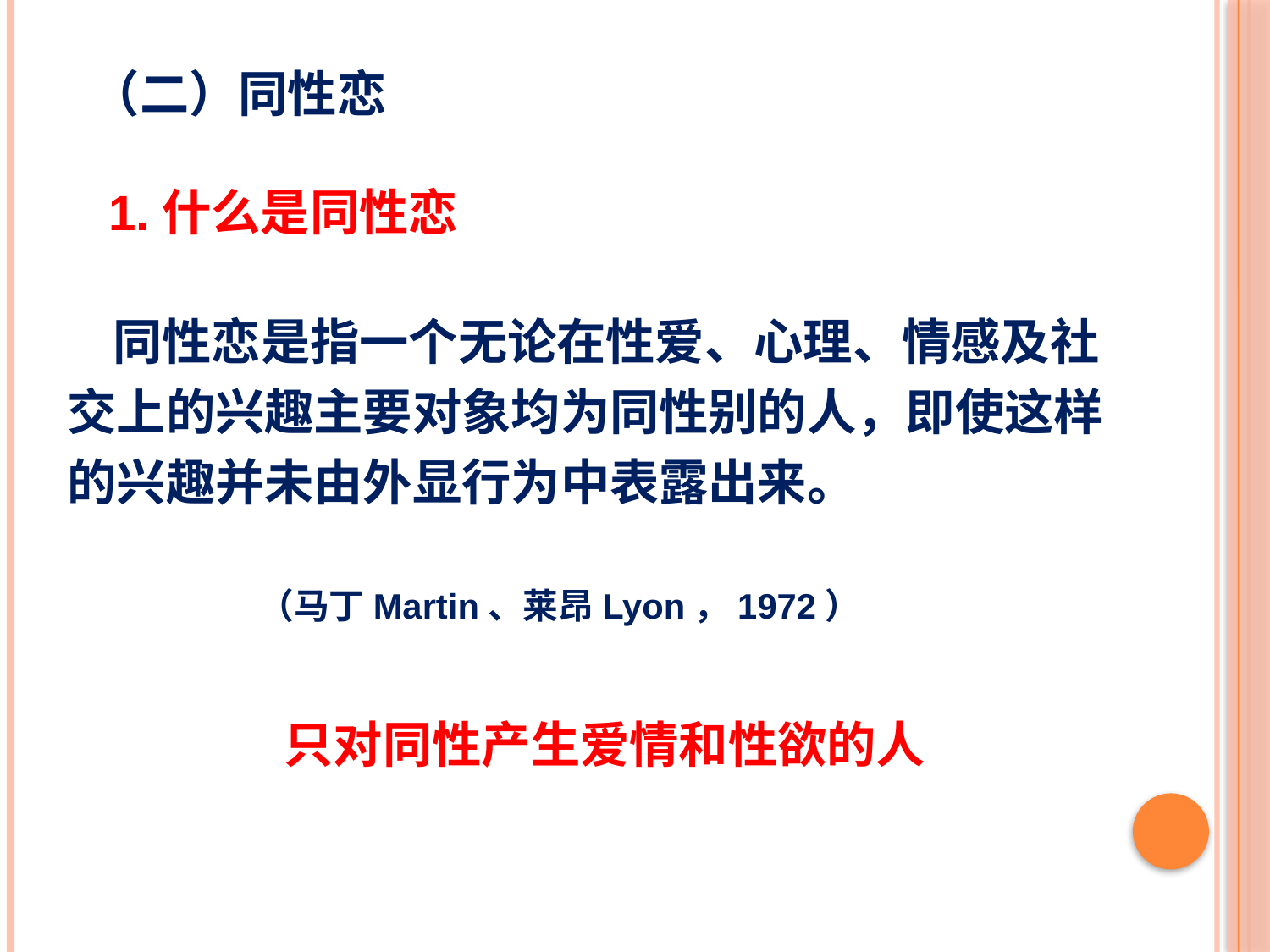

（二）同性恋

   1.什么是同性恋

   同性恋是指一个无论在性爱、心理、情感及社交上的兴趣主要对象均为同性别的人，即使这样的兴趣并未由外显行为中表露出来。

                （马丁Martin、莱昂Lyon，1972）

只对同性产生爱情和性欲的人